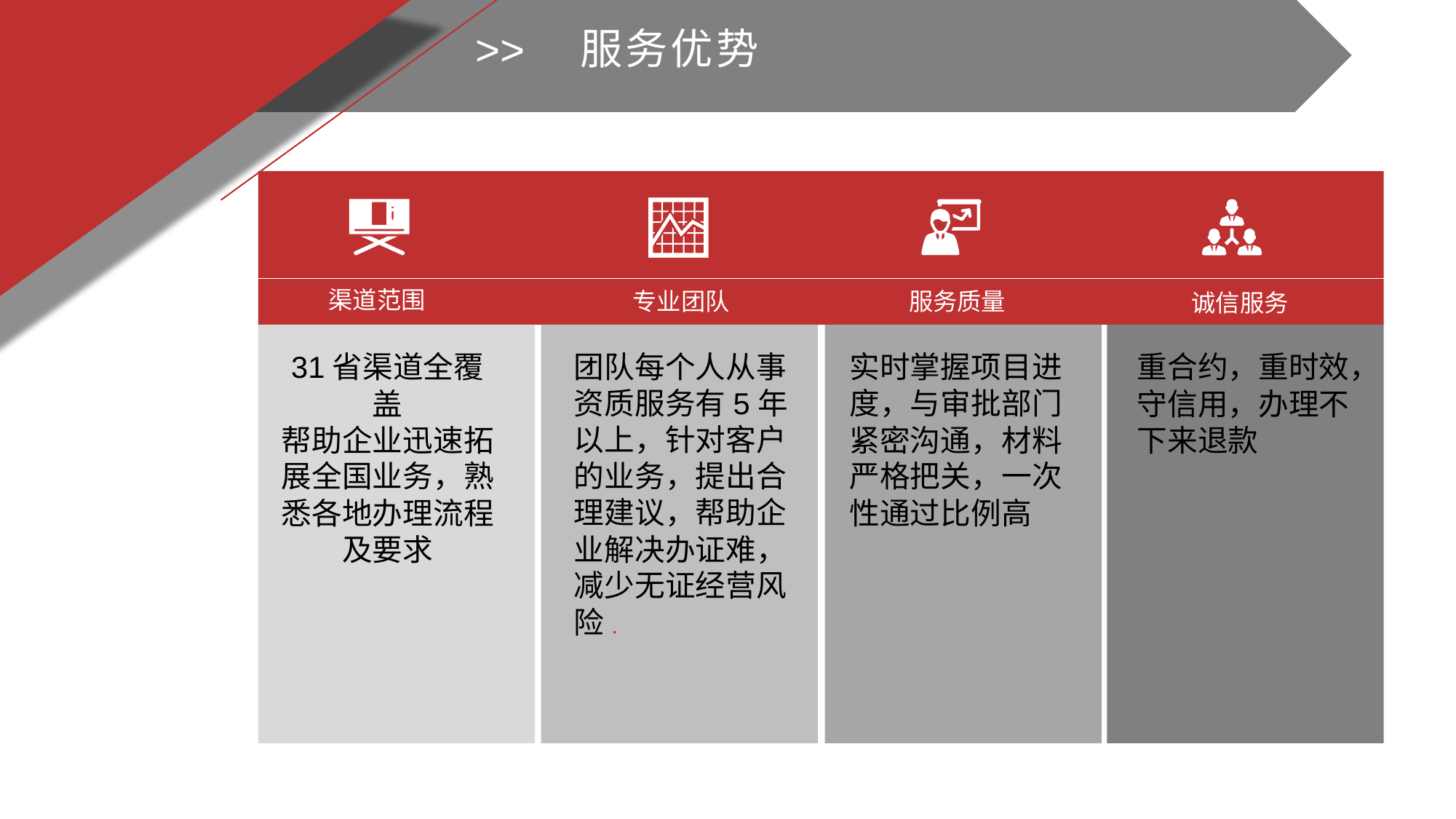

服务优势
>>

渠道范围
专业团队
服务质量
诚信服务

31省渠道全覆盖
帮助企业迅速拓展全国业务，熟悉各地办理流程及要求

团队每个人从事资质服务有5年以上，针对客户的业务，提出合理建议，帮助企业解决办证难，减少无证经营风险.

实时掌握项目进度，与审批部门紧密沟通，材料严格把关，一次性通过比例高

重合约，重时效，
守信用，办理不下来退款